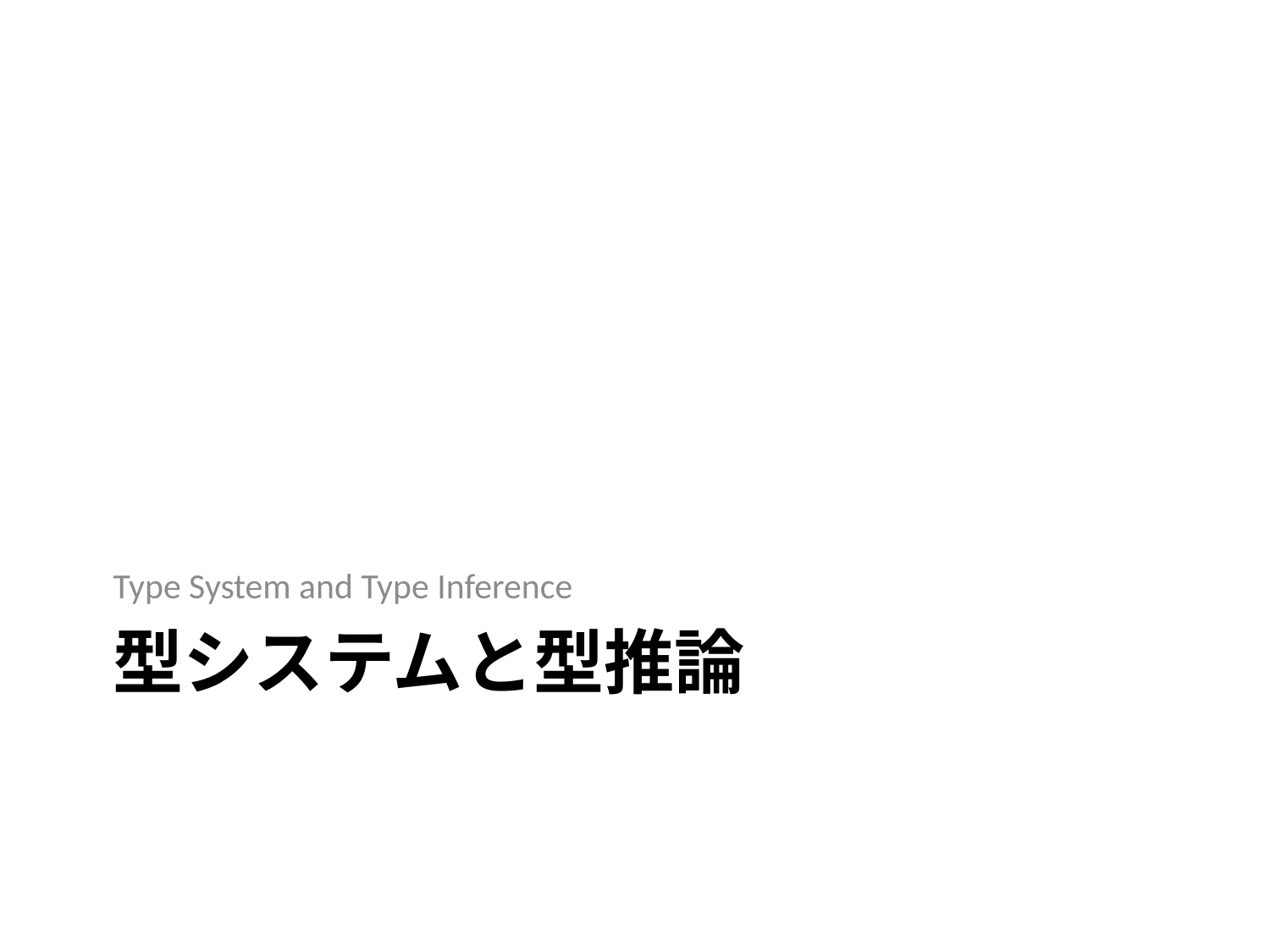

Type System and Type Inference
# 型システムと型推論